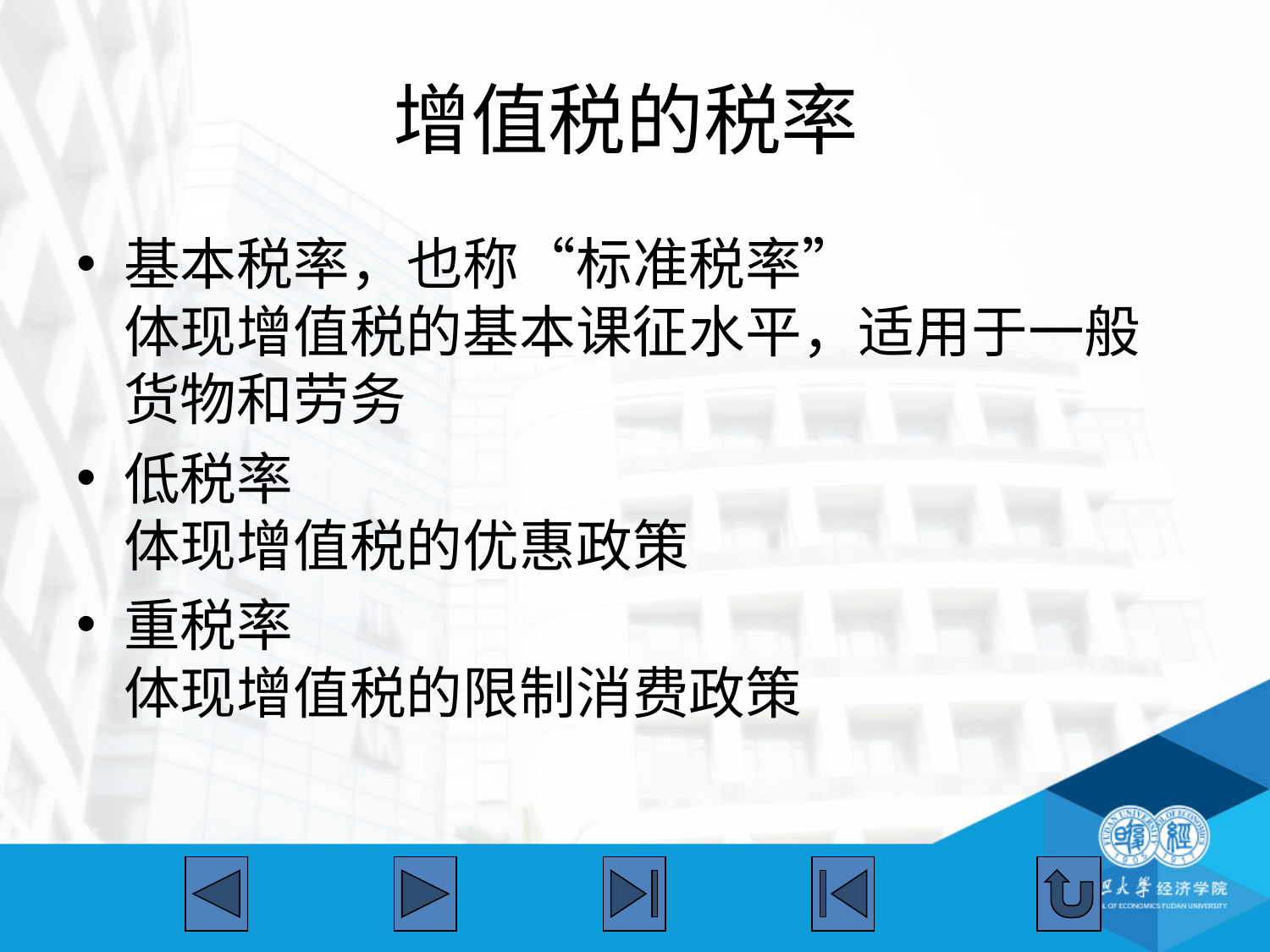

# 增值税的税率
基本税率，也称“标准税率”
体现增值税的基本课征水平，适用于一般货物和劳务
低税率
体现增值税的优惠政策
重税率
体现增值税的限制消费政策